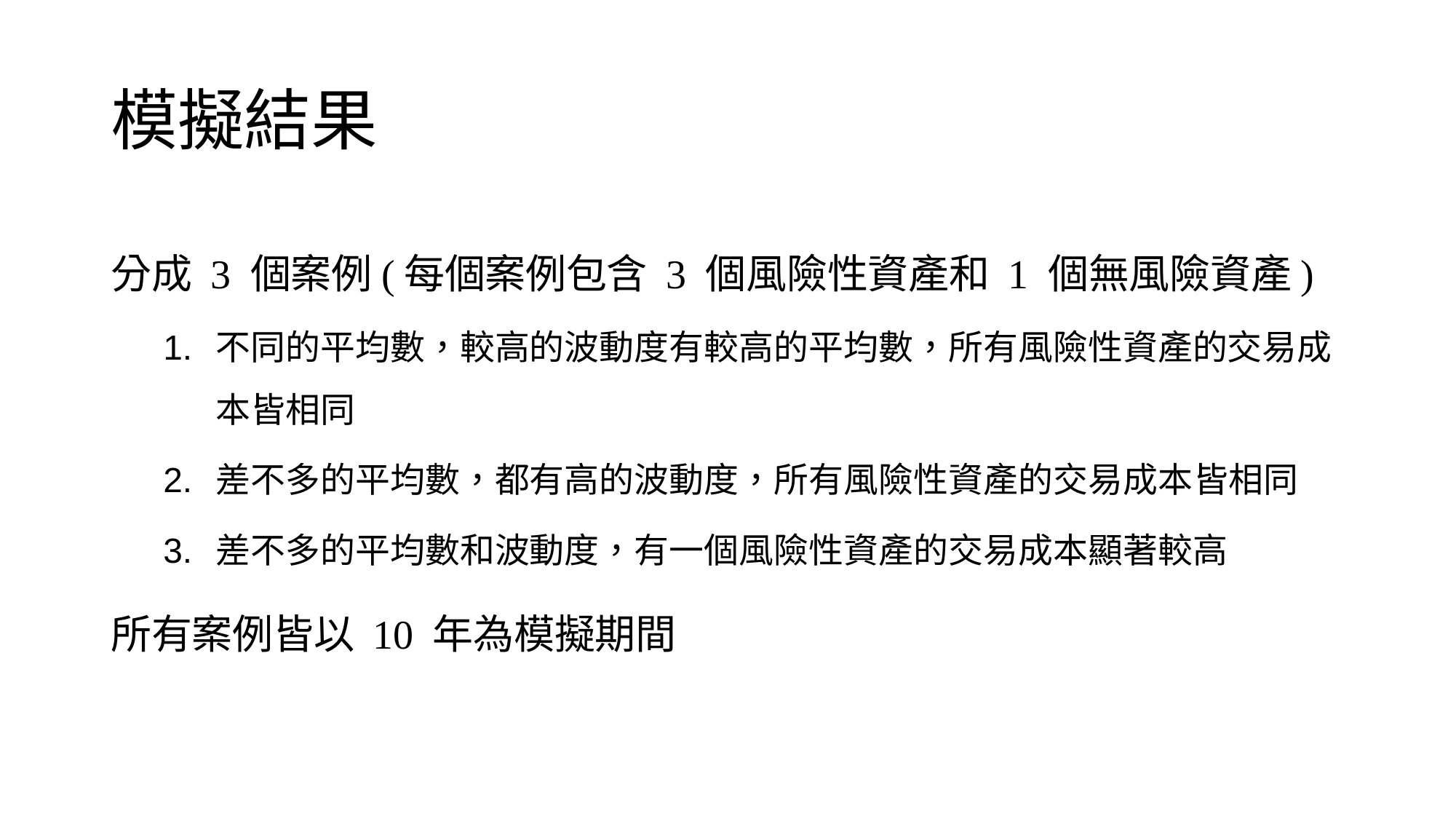

# 模擬結果
分成 3 個案例(每個案例包含 3 個風險性資產和 1 個無風險資產)
不同的平均數，較高的波動度有較高的平均數，所有風險性資產的交易成本皆相同
差不多的平均數，都有高的波動度，所有風險性資產的交易成本皆相同
差不多的平均數和波動度，有一個風險性資產的交易成本顯著較高
所有案例皆以 10 年為模擬期間